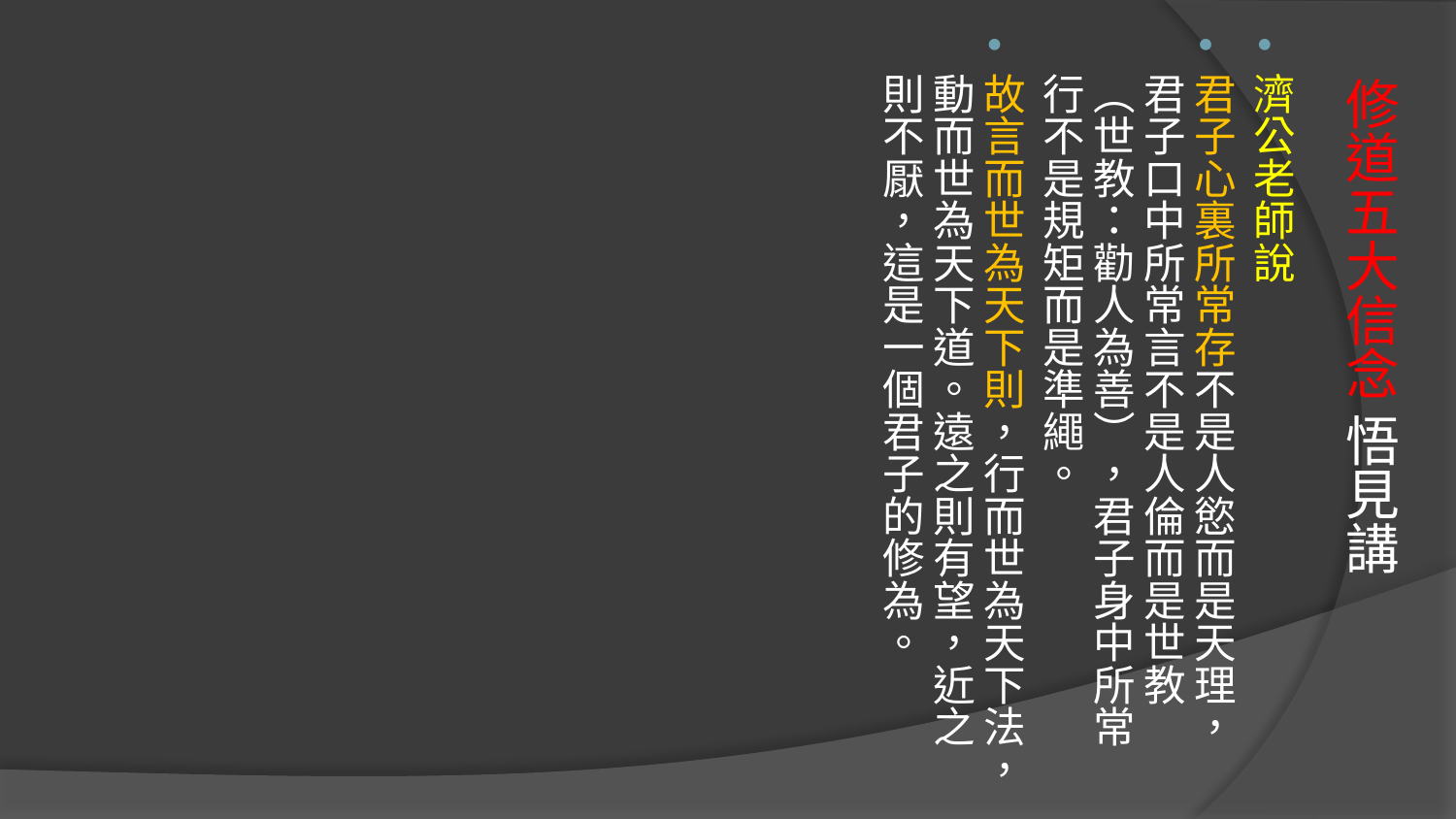

濟公老師說
君子心裏所常存不是人慾而是天理，君子口中所常言不是人倫而是世教（世教：勸人為善），君子身中所常行不是規矩而是準繩。
故言而世為天下則，行而世為天下法，動而世為天下道。遠之則有望，近之則不厭，這是一個君子的修為。

# 修道五大信念 悟見講